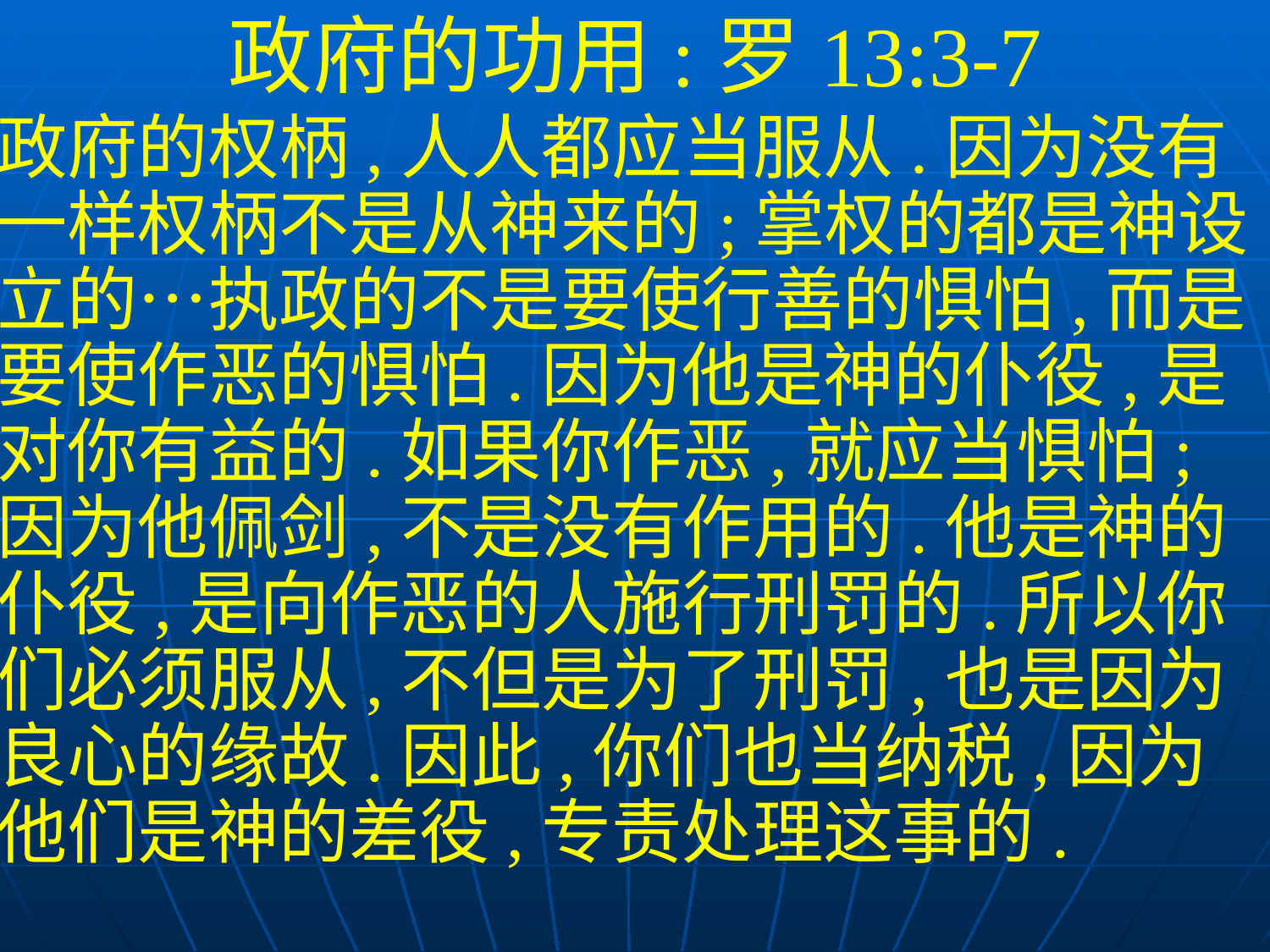

政府的功用:罗13:3-7
政府的权柄,人人都应当服从.因为没有一样权柄不是从神来的;掌权的都是神设立的…执政的不是要使行善的惧怕,而是要使作恶的惧怕.因为他是神的仆役,是对你有益的.如果你作恶,就应当惧怕;因为他佩剑,不是没有作用的.他是神的仆役,是向作恶的人施行刑罚的.所以你们必须服从,不但是为了刑罚,也是因为良心的缘故.因此,你们也当纳税,因为他们是神的差役,专责处理这事的.